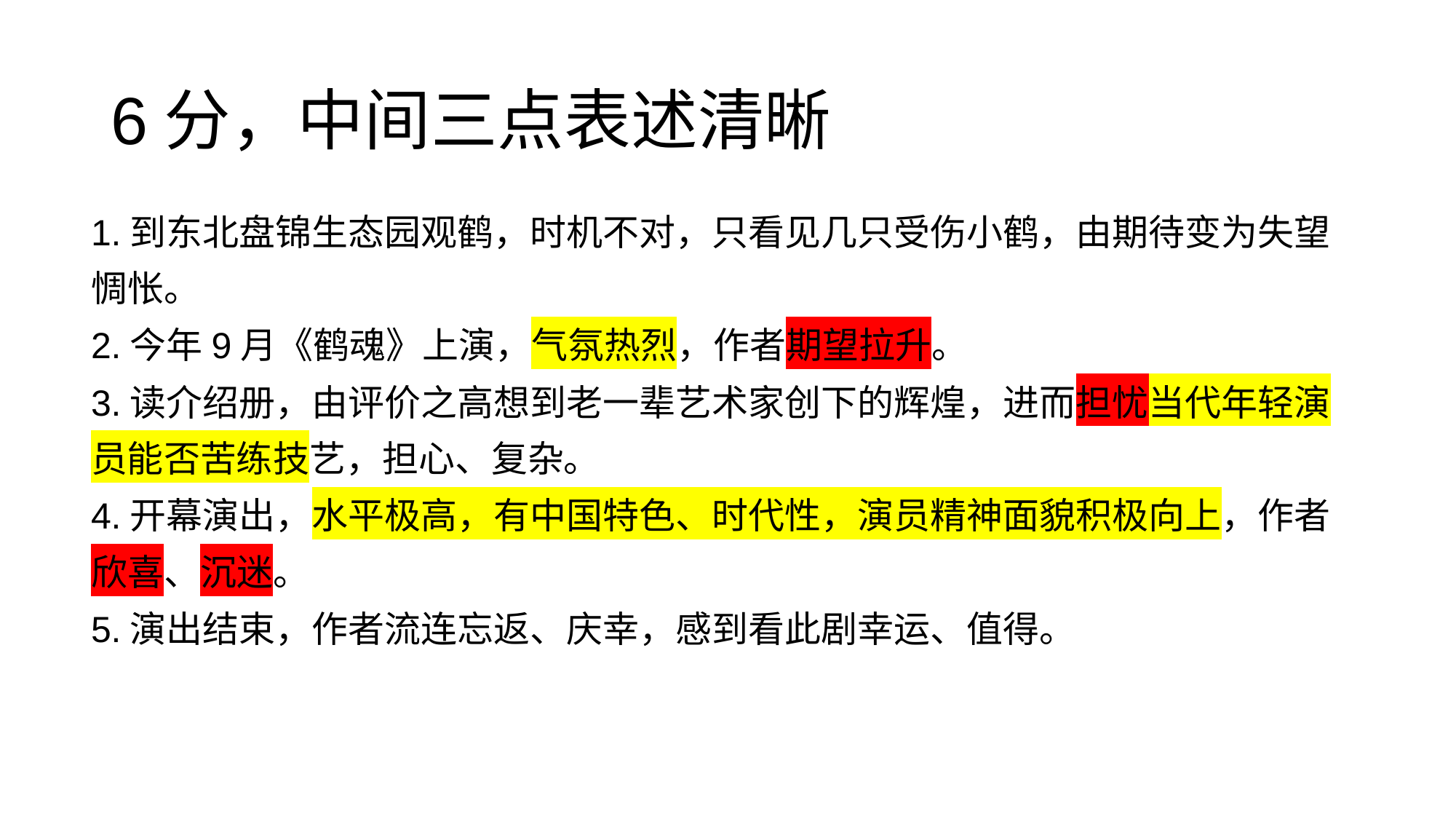

# 6分，中间三点表述清晰
1.到东北盘锦生态园观鹤，时机不对，只看见几只受伤小鹤，由期待变为失望惆怅。
2.今年9月《鹤魂》上演，气氛热烈，作者期望拉升。
3.读介绍册，由评价之高想到老一辈艺术家创下的辉煌，进而担忧当代年轻演员能否苦练技艺，担心、复杂。
4.开幕演出，水平极高，有中国特色、时代性，演员精神面貌积极向上，作者欣喜、沉迷。
5.演出结束，作者流连忘返、庆幸，感到看此剧幸运、值得。